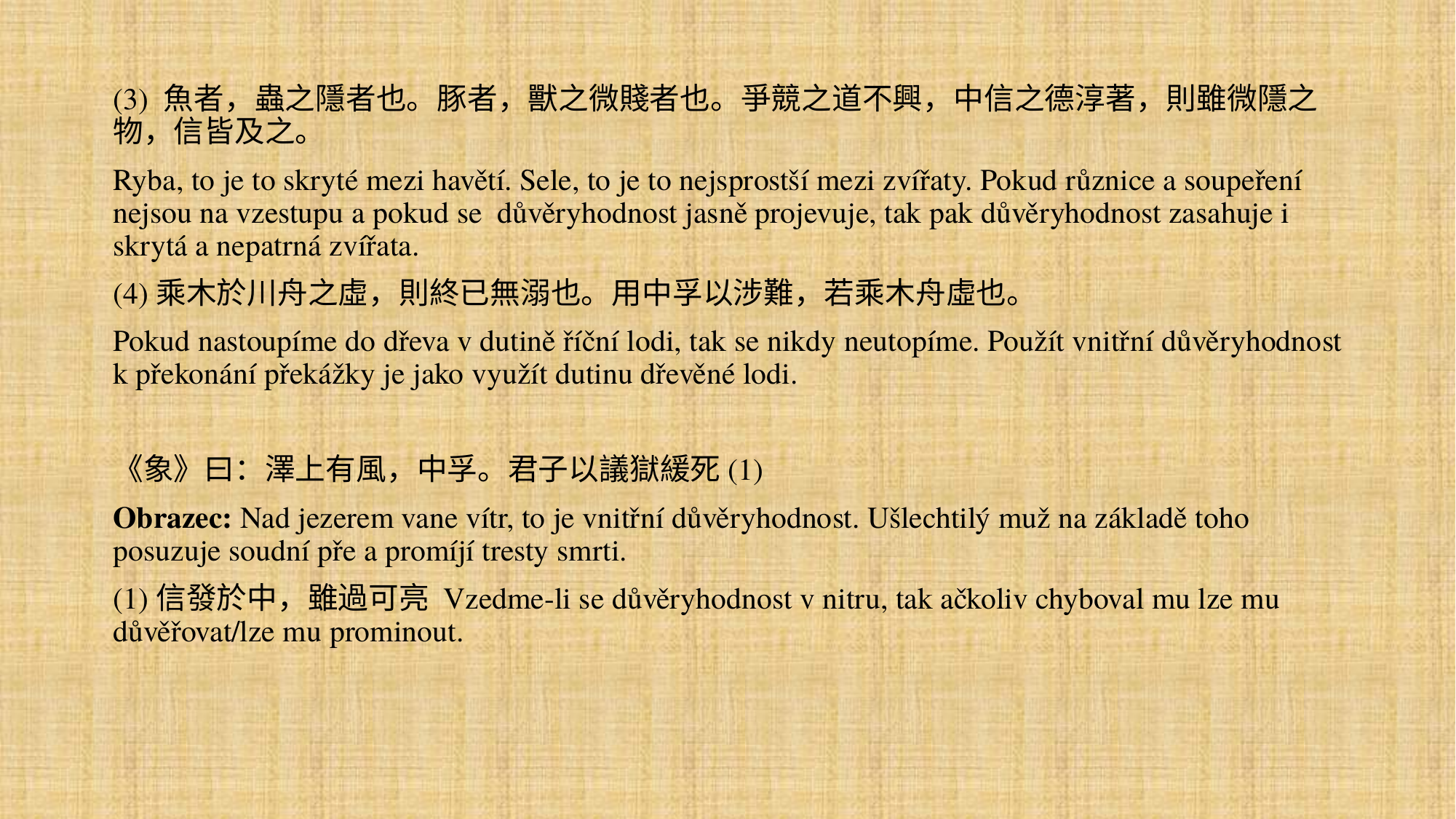

(3) 魚者，蟲之隱者也。豚者，獸之微賤者也。爭競之道不興，中信之德淳著，則雖微隱之物，信皆及之。
Ryba, to je to skryté mezi havětí. Sele, to je to nejsprostší mezi zvířaty. Pokud různice a soupeření nejsou na vzestupu a pokud se  důvěryhodnost jasně projevuje, tak pak důvěryhodnost zasahuje i skrytá a nepatrná zvířata.
(4)乘木於川舟之虛，則終已無溺也。用中孚以涉難，若乘木舟虛也。
Pokud nastoupíme do dřeva v dutině říční lodi, tak se nikdy neutopíme. Použít vnitřní důvěryhodnost k překonání překážky je jako využít dutinu dřevěné lodi.

《象》曰：澤上有風，中孚。君子以議獄緩死(1)
Obrazec: Nad jezerem vane vítr, to je vnitřní důvěryhodnost. Ušlechtilý muž na základě toho posuzuje soudní pře a promíjí tresty smrti.
(1)信發於中，雖過可亮 Vzedme-li se důvěryhodnost v nitru, tak ačkoliv chyboval mu lze mu důvěřovat/lze mu prominout.